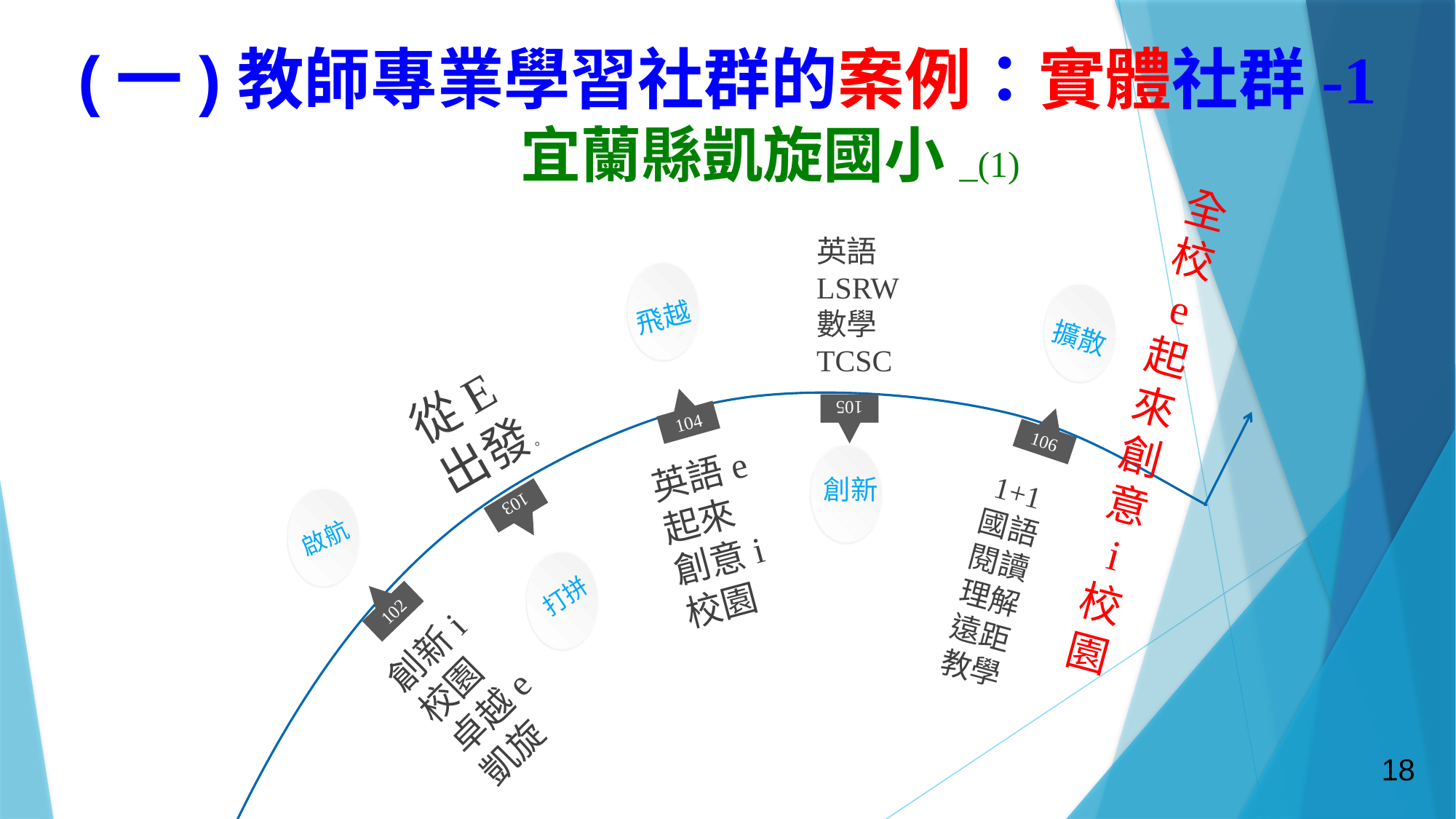

# (一)教師專業學習社群的案例：實體社群-1 宜蘭縣凱旋國小_(1)
全校
e
起來創意
i
校園
英語LSRW數學TCSC

飛越

擴散
從E出發。

104

105

106

創新
英語e起來創意i校園
1+1
國語閱讀理解遠距教學

啟航

103

打拼

102
創新i校園卓越e凱旋
18